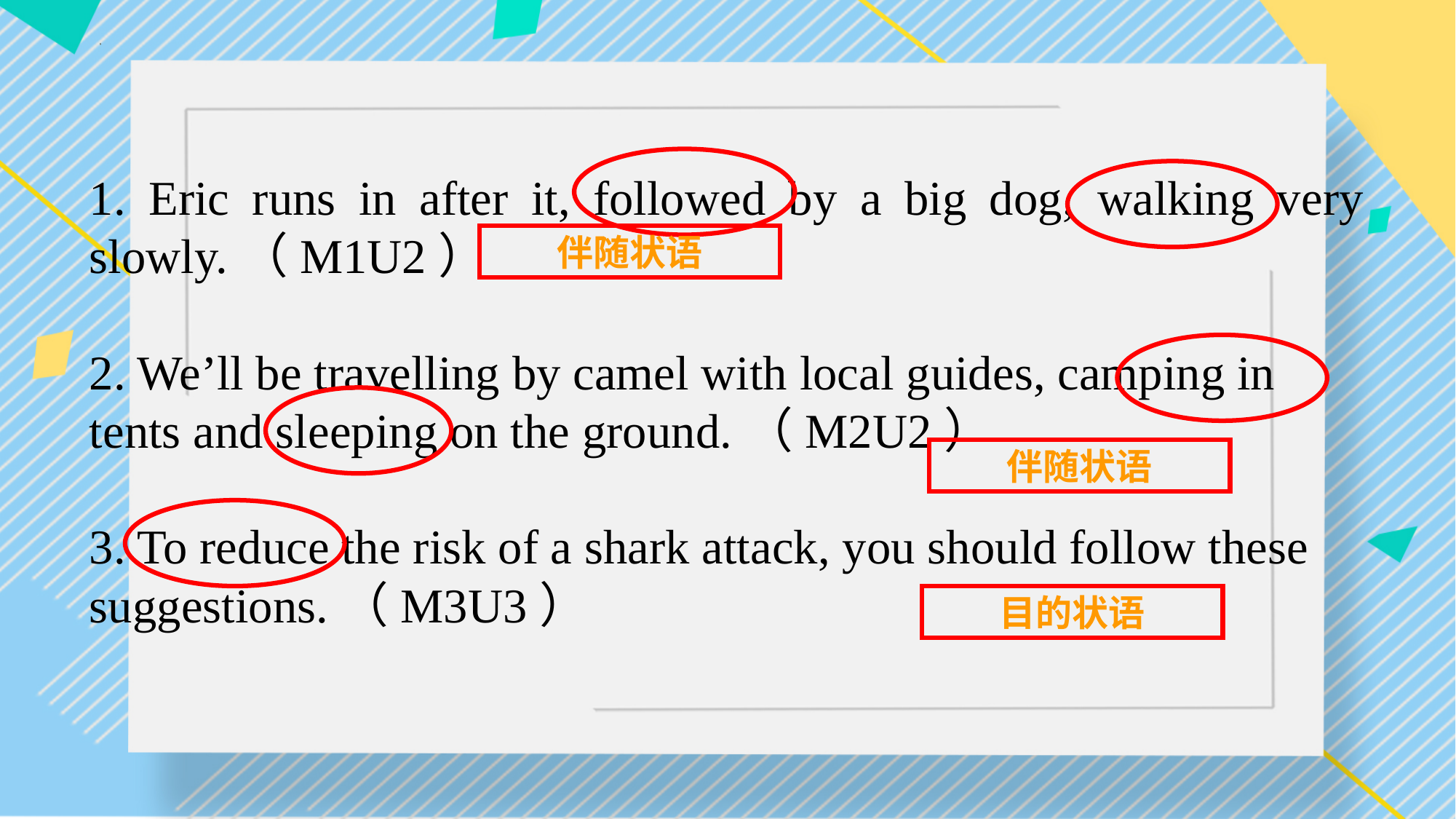

1. Eric runs in after it, followed by a big dog, walking very slowly.（M1U2）

2. We’ll be travelling by camel with local guides, camping in tents and sleeping on the ground.（M2U2）

3. To reduce the risk of a shark attack, you should follow these suggestions.（M3U3）

伴随状语

伴随状语

目的状语